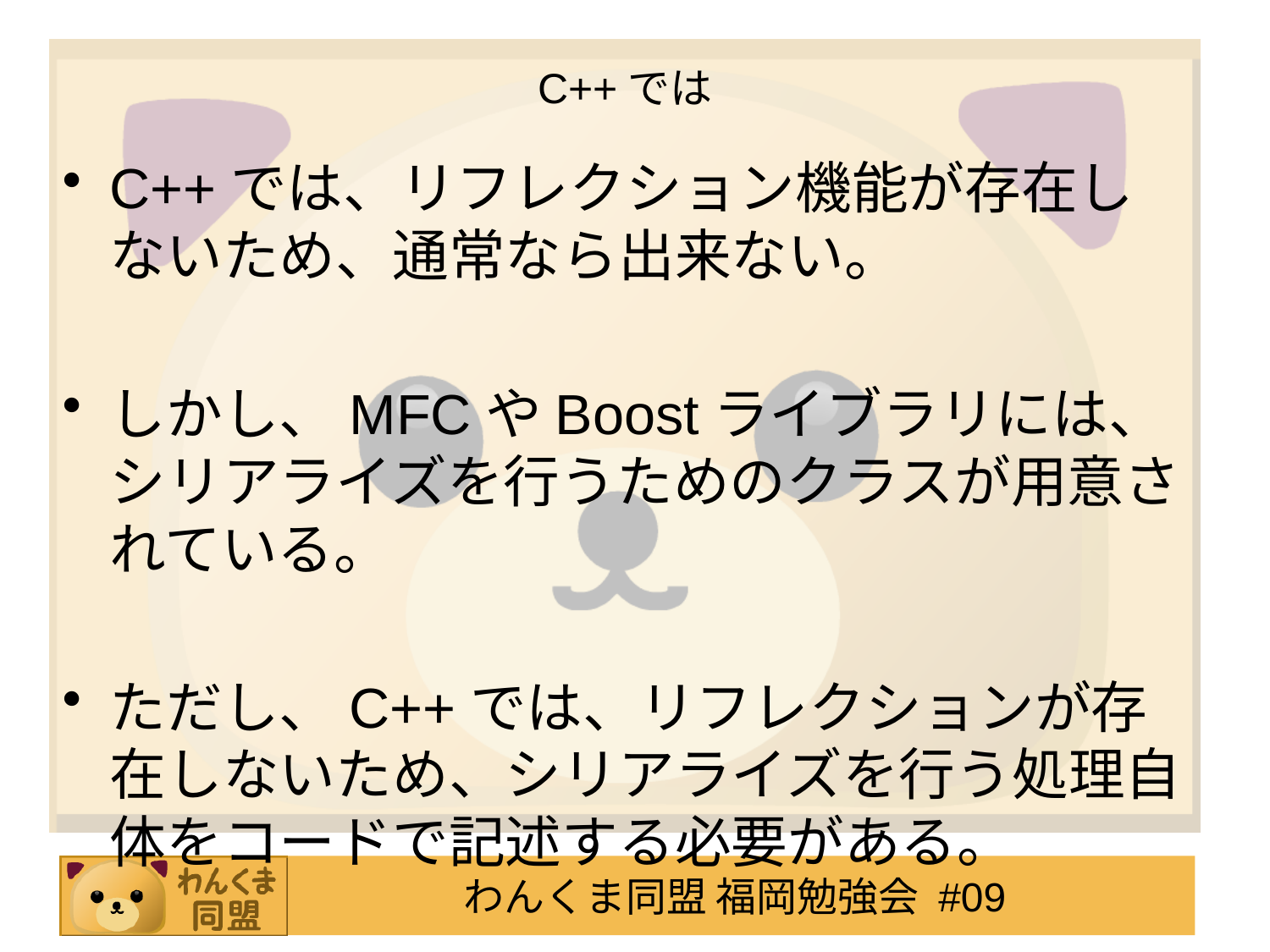

# C++では
C++では、リフレクション機能が存在しないため、通常なら出来ない。

しかし、MFCやBoostライブラリには、シリアライズを行うためのクラスが用意されている。

ただし、C++では、リフレクションが存在しないため、シリアライズを行う処理自体をコードで記述する必要がある。